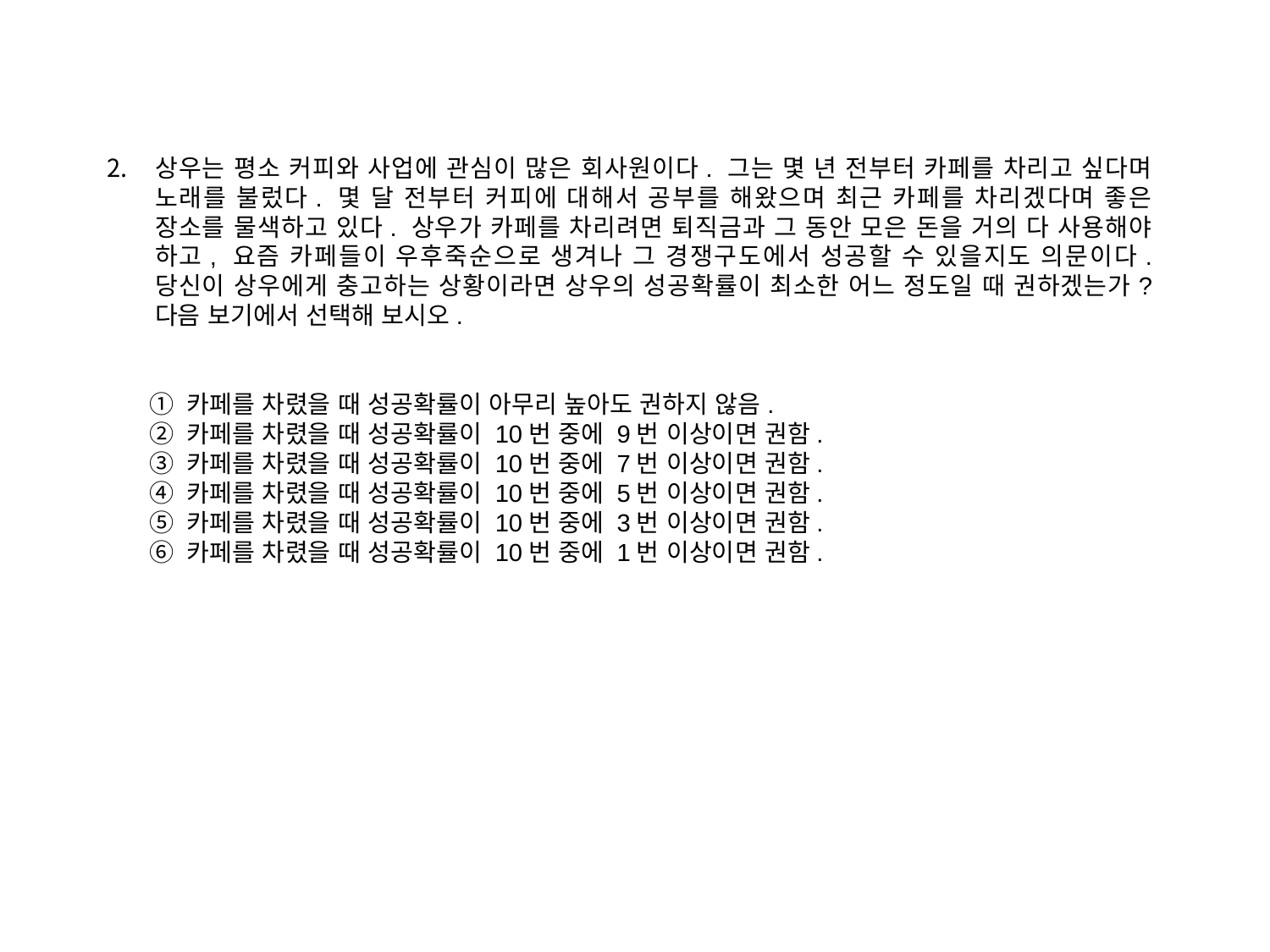

상우는 평소 커피와 사업에 관심이 많은 회사원이다. 그는 몇 년 전부터 카페를 차리고 싶다며 노래를 불렀다. 몇 달 전부터 커피에 대해서 공부를 해왔으며 최근 카페를 차리겠다며 좋은 장소를 물색하고 있다. 상우가 카페를 차리려면 퇴직금과 그 동안 모은 돈을 거의 다 사용해야 하고, 요즘 카페들이 우후죽순으로 생겨나 그 경쟁구도에서 성공할 수 있을지도 의문이다. 당신이 상우에게 충고하는 상황이라면 상우의 성공확률이 최소한 어느 정도일 때 권하겠는가? 다음 보기에서 선택해 보시오.

      ① 카페를 차렸을 때 성공확률이 아무리 높아도 권하지 않음.
      ② 카페를 차렸을 때 성공확률이 10번 중에 9번 이상이면 권함.
      ③ 카페를 차렸을 때 성공확률이 10번 중에 7번 이상이면 권함.
      ④ 카페를 차렸을 때 성공확률이 10번 중에 5번 이상이면 권함.
      ⑤ 카페를 차렸을 때 성공확률이 10번 중에 3번 이상이면 권함.
      ⑥ 카페를 차렸을 때 성공확률이 10번 중에 1번 이상이면 권함.